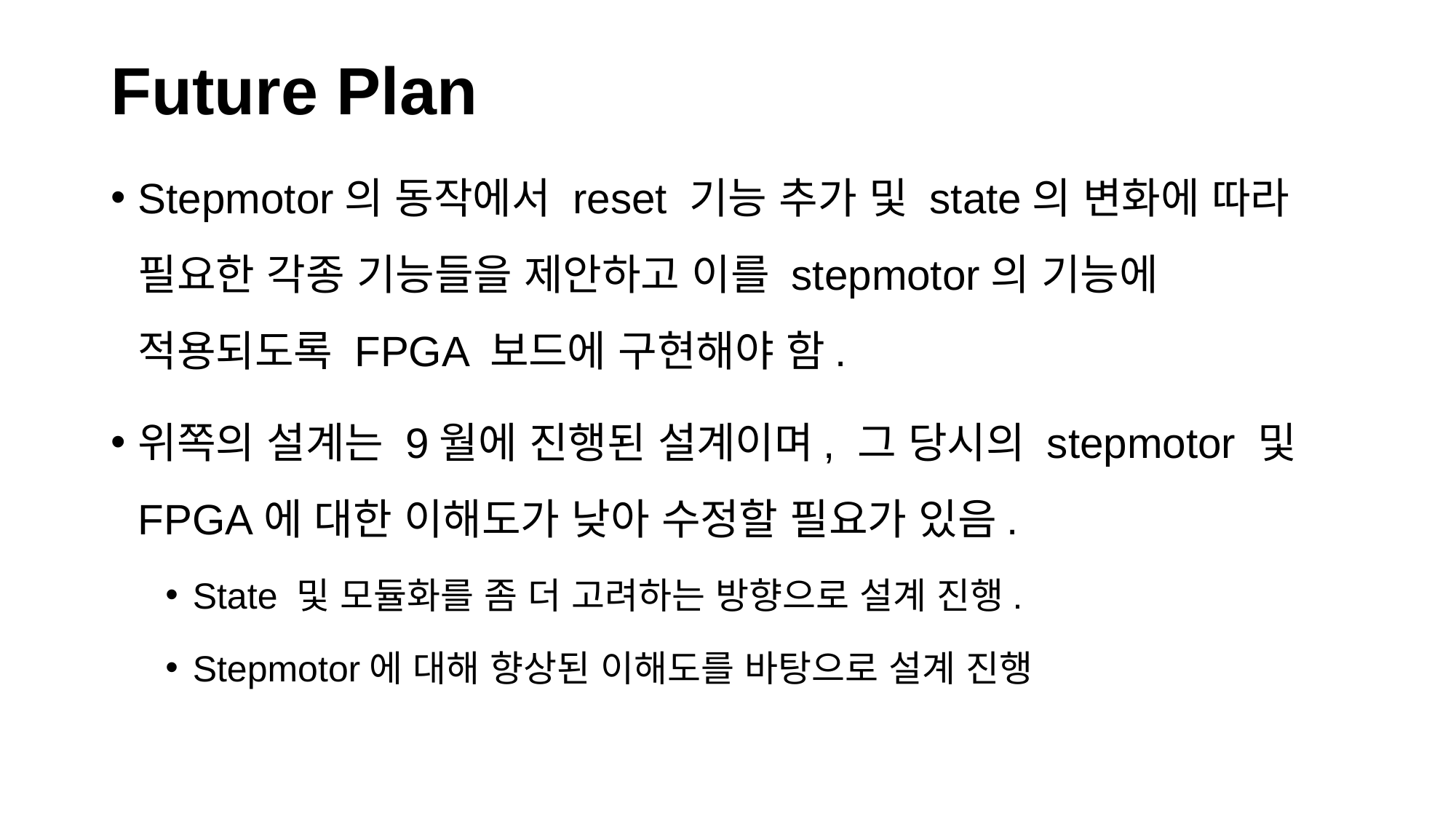

# Future Plan
Stepmotor의 동작에서 reset 기능 추가 및 state의 변화에 따라 필요한 각종 기능들을 제안하고 이를 stepmotor의 기능에 적용되도록 FPGA 보드에 구현해야 함.
위쪽의 설계는 9월에 진행된 설계이며, 그 당시의 stepmotor 및 FPGA에 대한 이해도가 낮아 수정할 필요가 있음.
State 및 모듈화를 좀 더 고려하는 방향으로 설계 진행.
Stepmotor에 대해 향상된 이해도를 바탕으로 설계 진행